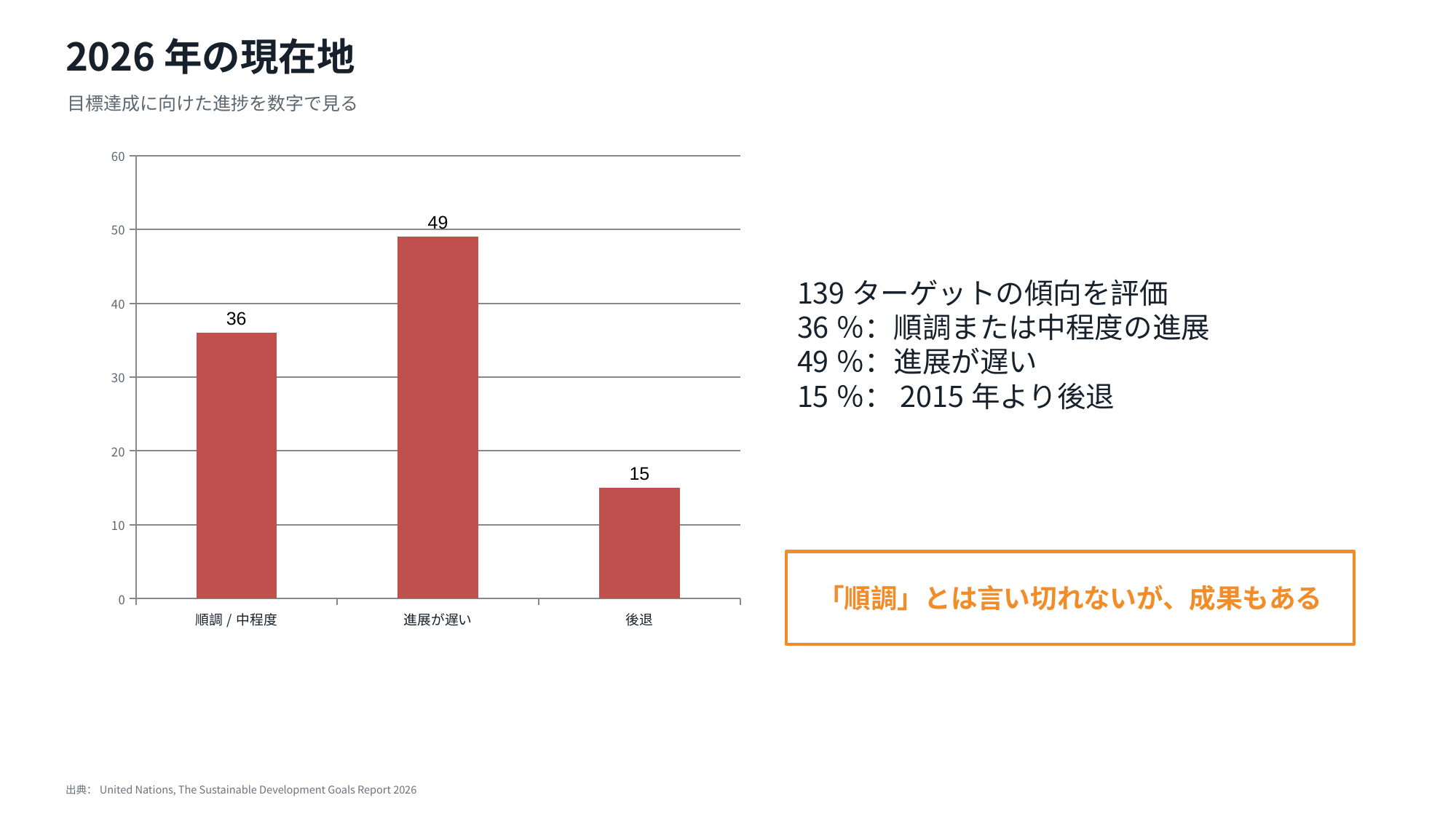

2026年の現在地
目標達成に向けた進捗を数字で見る

### Chart

| Category | SDGsターゲット |
|---|---|
| 順調/中程度 | 36.0 |
| 進展が遅い | 49.0 |
| 後退 | 15.0 |
139ターゲットの傾向を評価
36％：順調または中程度の進展
49％：進展が遅い
15％：2015年より後退

「順調」とは言い切れないが、成果もある
出典：United Nations, The Sustainable Development Goals Report 2026